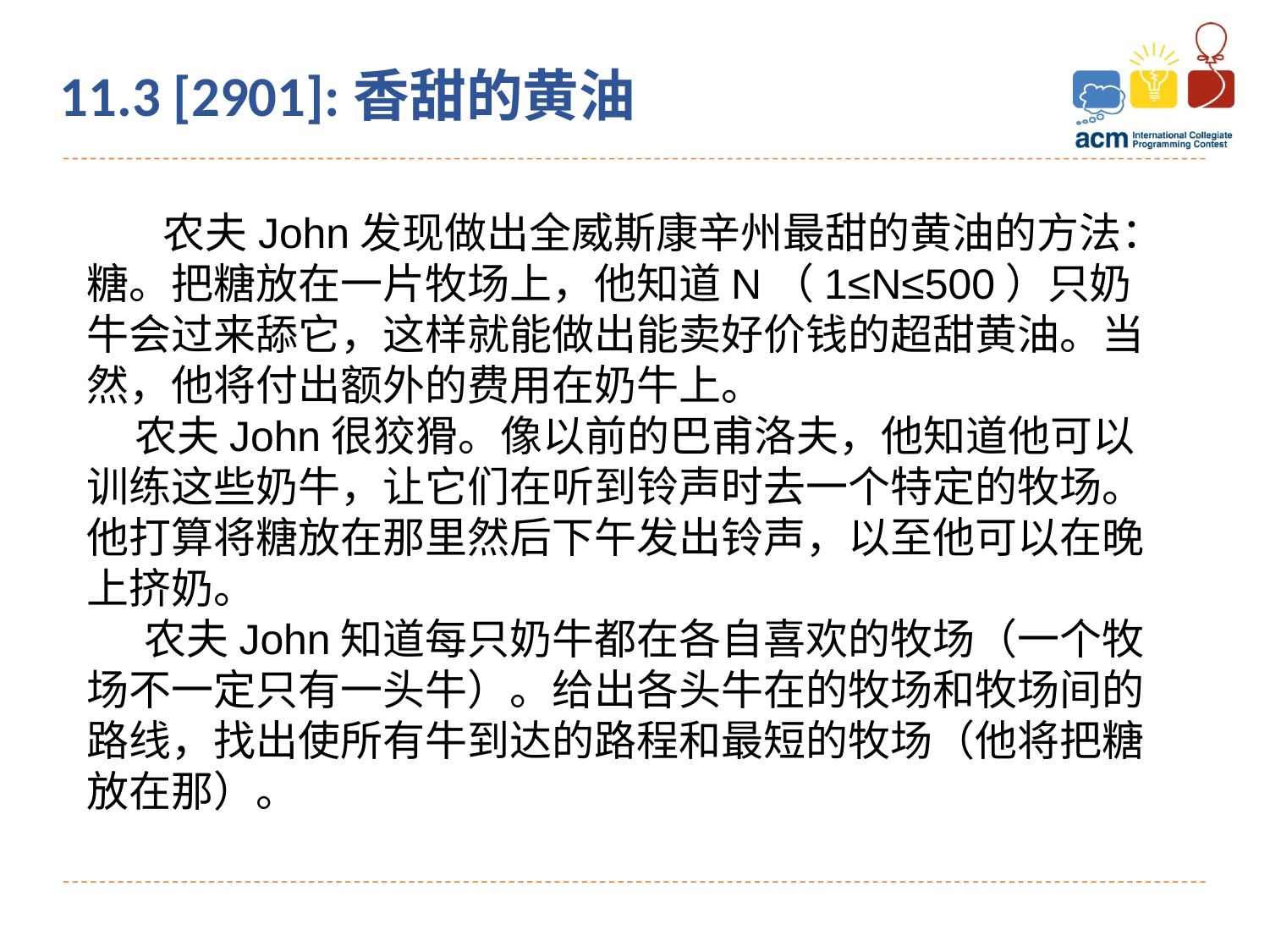

11.3 [2901]:香甜的黄油
       农夫John发现做出全威斯康辛州最甜的黄油的方法：糖。把糖放在一片牧场上，他知道N（1≤N≤500）只奶牛会过来舔它，这样就能做出能卖好价钱的超甜黄油。当然，他将付出额外的费用在奶牛上。
    农夫John很狡猾。像以前的巴甫洛夫，他知道他可以训练这些奶牛，让它们在听到铃声时去一个特定的牧场。他打算将糖放在那里然后下午发出铃声，以至他可以在晚上挤奶。
     农夫John知道每只奶牛都在各自喜欢的牧场（一个牧场不一定只有一头牛）。给出各头牛在的牧场和牧场间的路线，找出使所有牛到达的路程和最短的牧场（他将把糖放在那）。

41